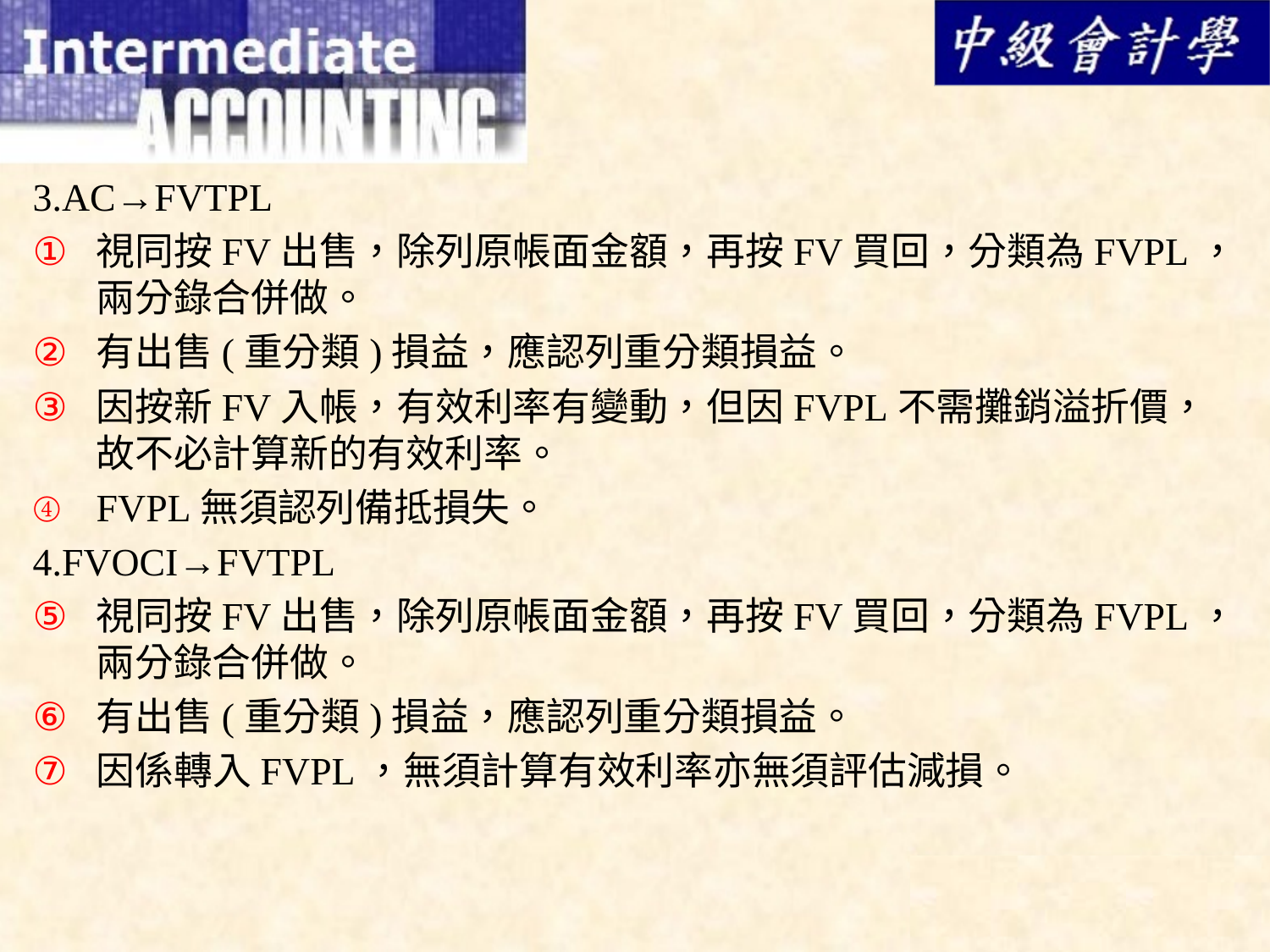

3.AC→FVTPL
視同按FV出售，除列原帳面金額，再按FV買回，分類為FVPL，兩分錄合併做。
有出售(重分類)損益，應認列重分類損益。
因按新FV入帳，有效利率有變動，但因FVPL不需攤銷溢折價，故不必計算新的有效利率。
FVPL無須認列備抵損失。
4.FVOCI→FVTPL
視同按FV出售，除列原帳面金額，再按FV買回，分類為FVPL，兩分錄合併做。
有出售(重分類)損益，應認列重分類損益。
因係轉入FVPL，無須計算有效利率亦無須評估減損。